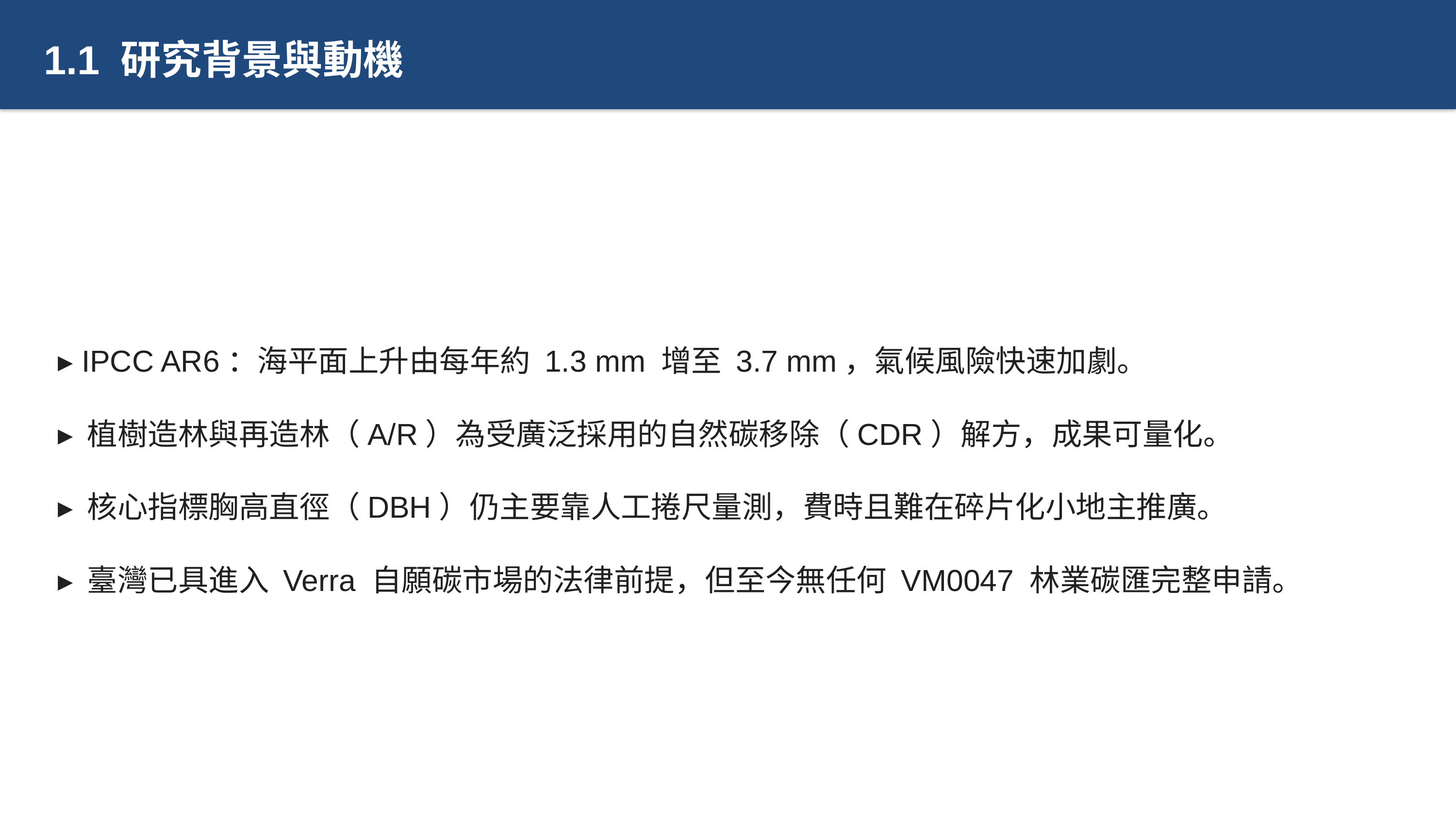

1.1 研究背景與動機
▸ IPCC AR6：海平面上升由每年約 1.3 mm 增至 3.7 mm，氣候風險快速加劇。
▸ 植樹造林與再造林（A/R）為受廣泛採用的自然碳移除（CDR）解方，成果可量化。
▸ 核心指標胸高直徑（DBH）仍主要靠人工捲尺量測，費時且難在碎片化小地主推廣。
▸ 臺灣已具進入 Verra 自願碳市場的法律前提，但至今無任何 VM0047 林業碳匯完整申請。